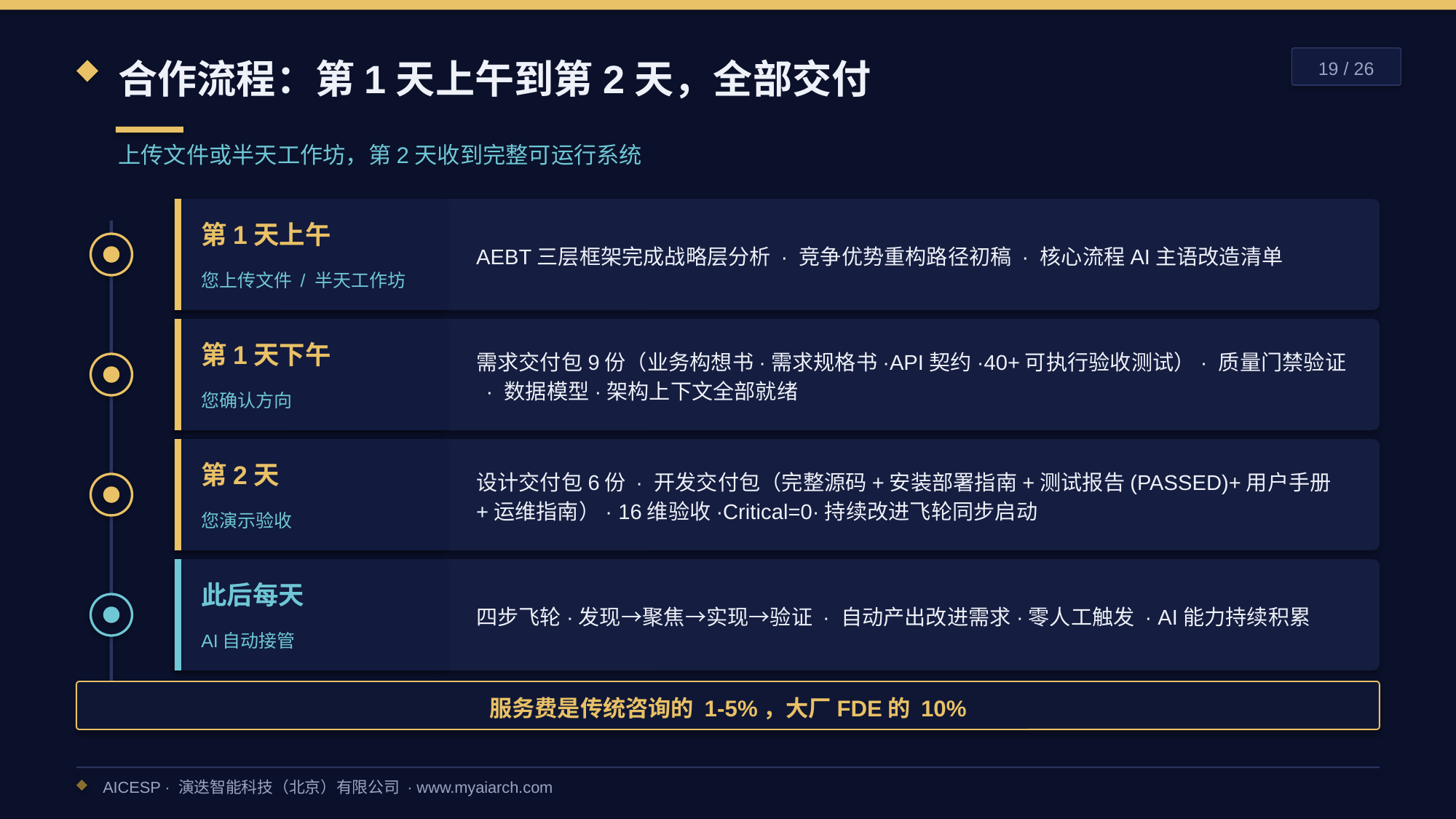

合作流程：第1天上午到第2天，全部交付

19 / 26

上传文件或半天工作坊，第2天收到完整可运行系统

AEBT三层框架完成战略层分析 · 竞争优势重构路径初稿 · 核心流程AI主语改造清单
第1天上午

您上传文件 / 半天工作坊

需求交付包9份（业务构想书·需求规格书·API契约·40+可执行验收测试）· 质量门禁验证 · 数据模型·架构上下文全部就绪
第1天下午

您确认方向

设计交付包6份 · 开发交付包（完整源码+安装部署指南+测试报告(PASSED)+用户手册+运维指南）· 16维验收·Critical=0·持续改进飞轮同步启动
第2天

您演示验收

四步飞轮·发现→聚焦→实现→验证 · 自动产出改进需求·零人工触发 · AI能力持续积累
此后每天

AI自动接管

服务费是传统咨询的 1-5%，大厂FDE的 10%

AICESP · 演迭智能科技（北京）有限公司 · www.myaiarch.com